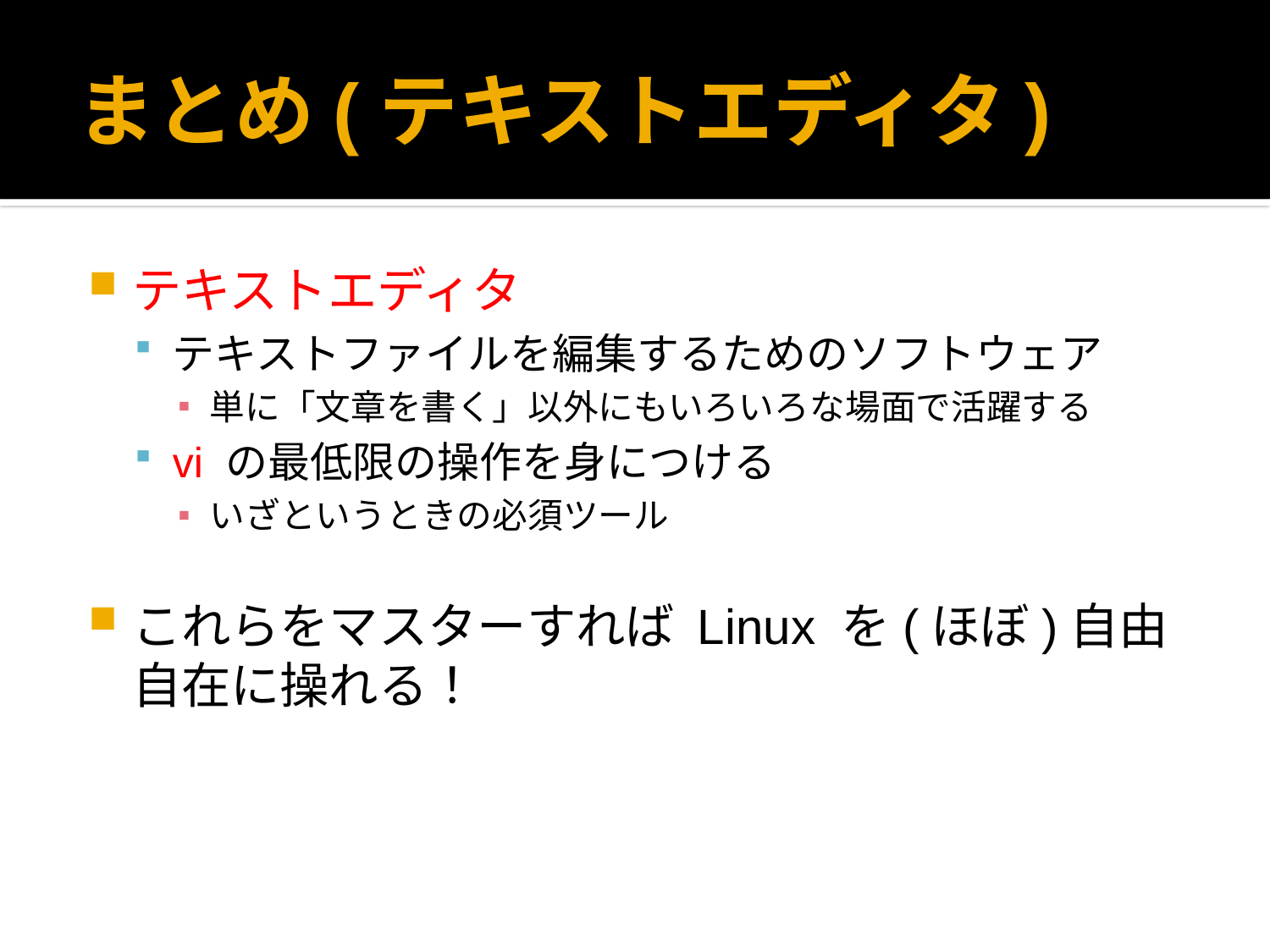

# まとめ(テキストエディタ)
テキストエディタ
テキストファイルを編集するためのソフトウェア
単に「文章を書く」以外にもいろいろな場面で活躍する
vi の最低限の操作を身につける
いざというときの必須ツール

これらをマスターすれば Linux を(ほぼ)自由自在に操れる！